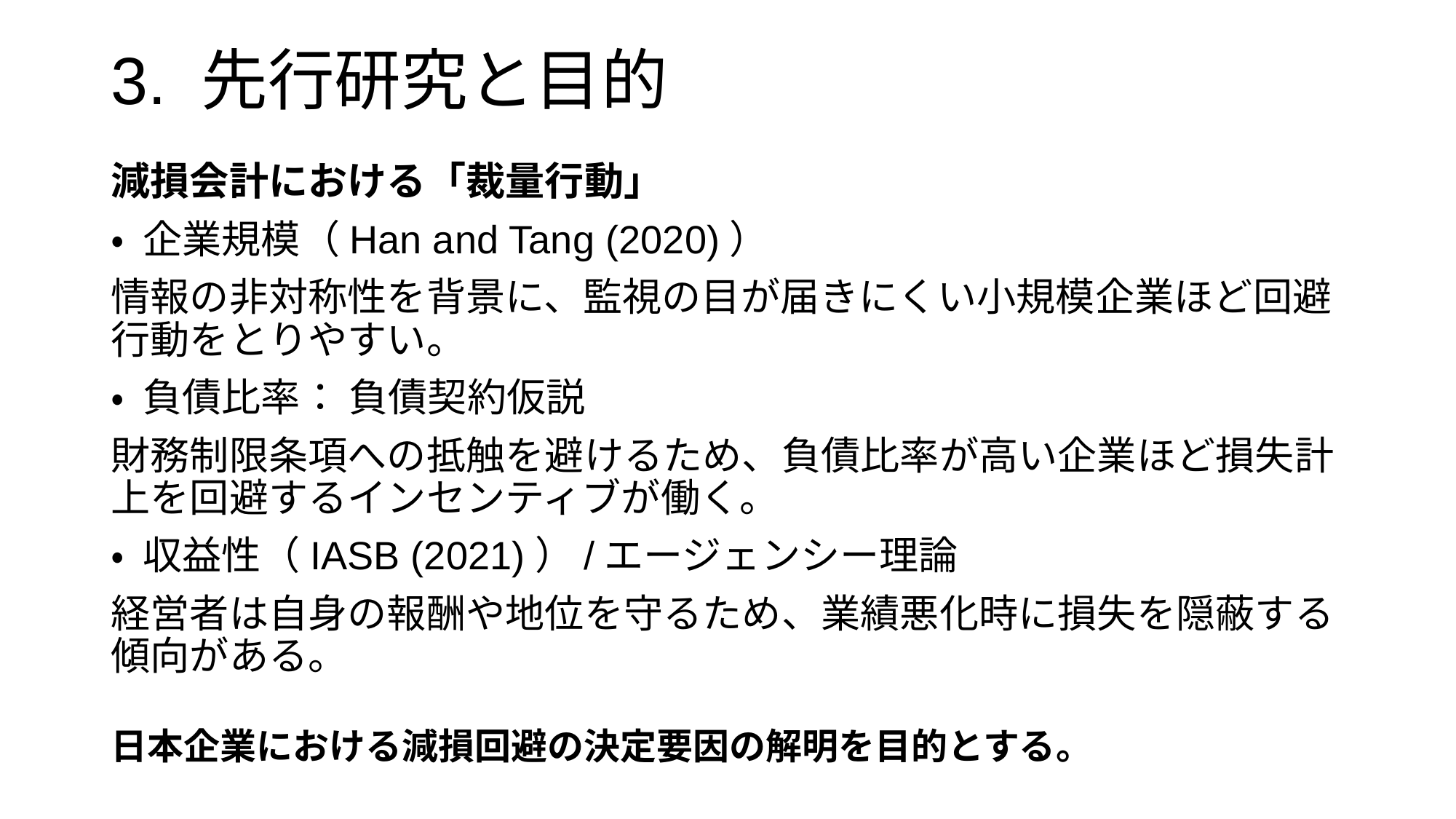

# 3. 先行研究と目的
減損会計における「裁量行動」
• 企業規模（Han and Tang (2020)）
情報の非対称性を背景に、監視の目が届きにくい小規模企業ほど回避行動をとりやすい。
• 負債比率： 負債契約仮説
財務制限条項への抵触を避けるため、負債比率が高い企業ほど損失計上を回避するインセンティブが働く。
• 収益性（IASB (2021)）/エージェンシー理論
経営者は自身の報酬や地位を守るため、業績悪化時に損失を隠蔽する傾向がある。
日本企業における減損回避の決定要因の解明を目的とする。